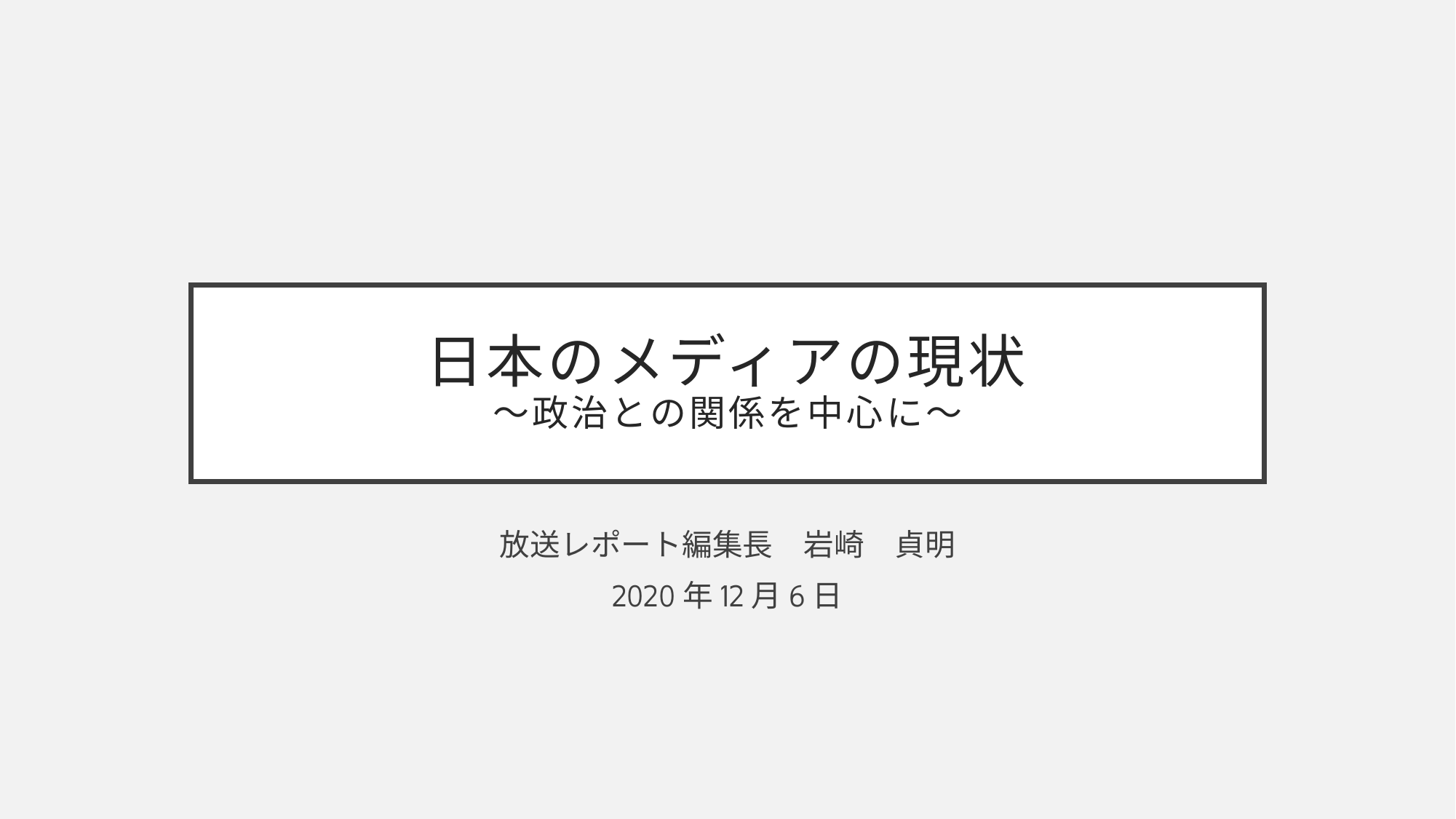

# 日本のメディアの現状 ～政治との関係を中心に～
放送レポート編集長　岩崎　貞明
2020年12月6日